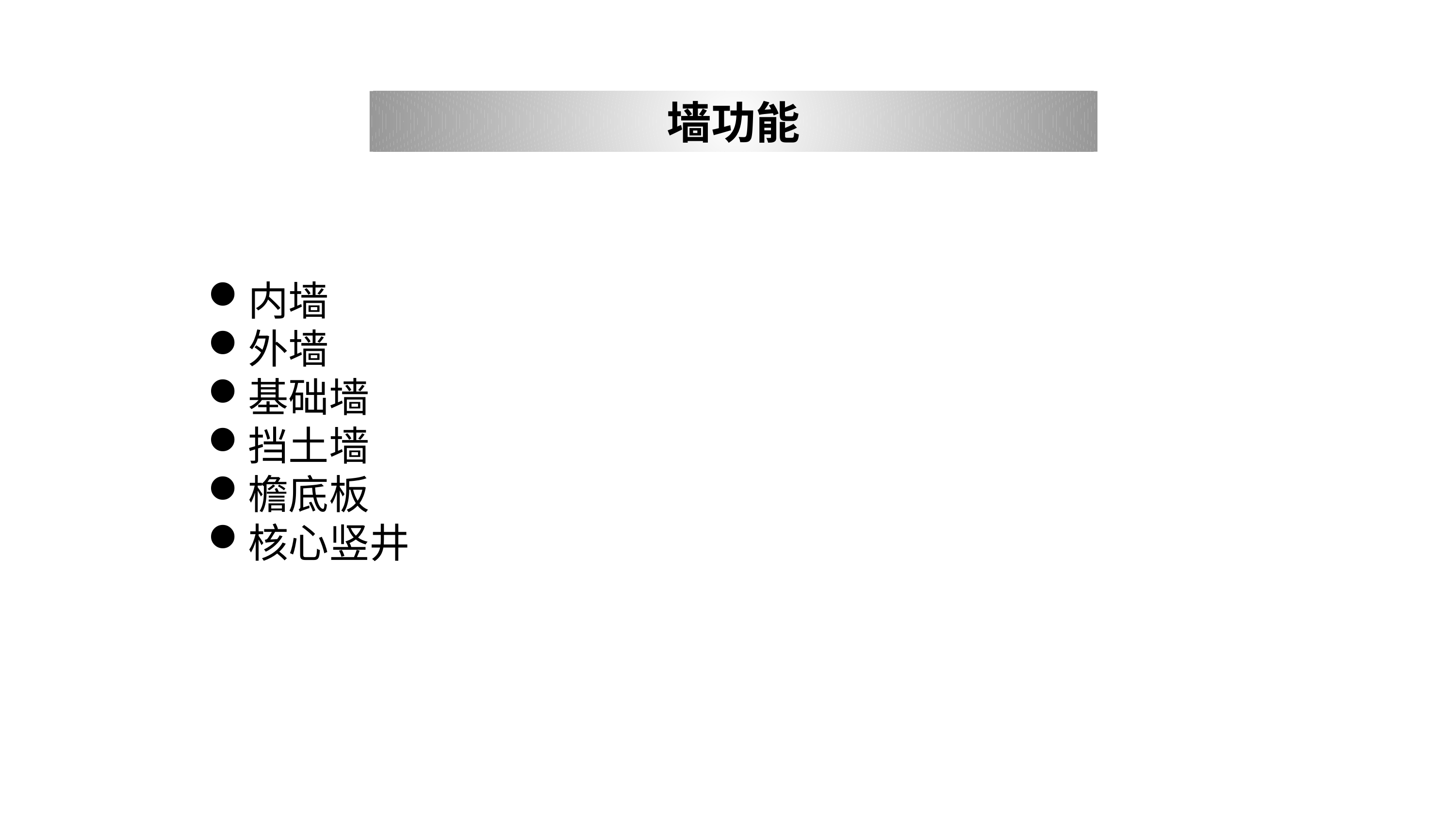

墙功能

内墙
外墙
基础墙
挡土墙
檐底板
核心竖井